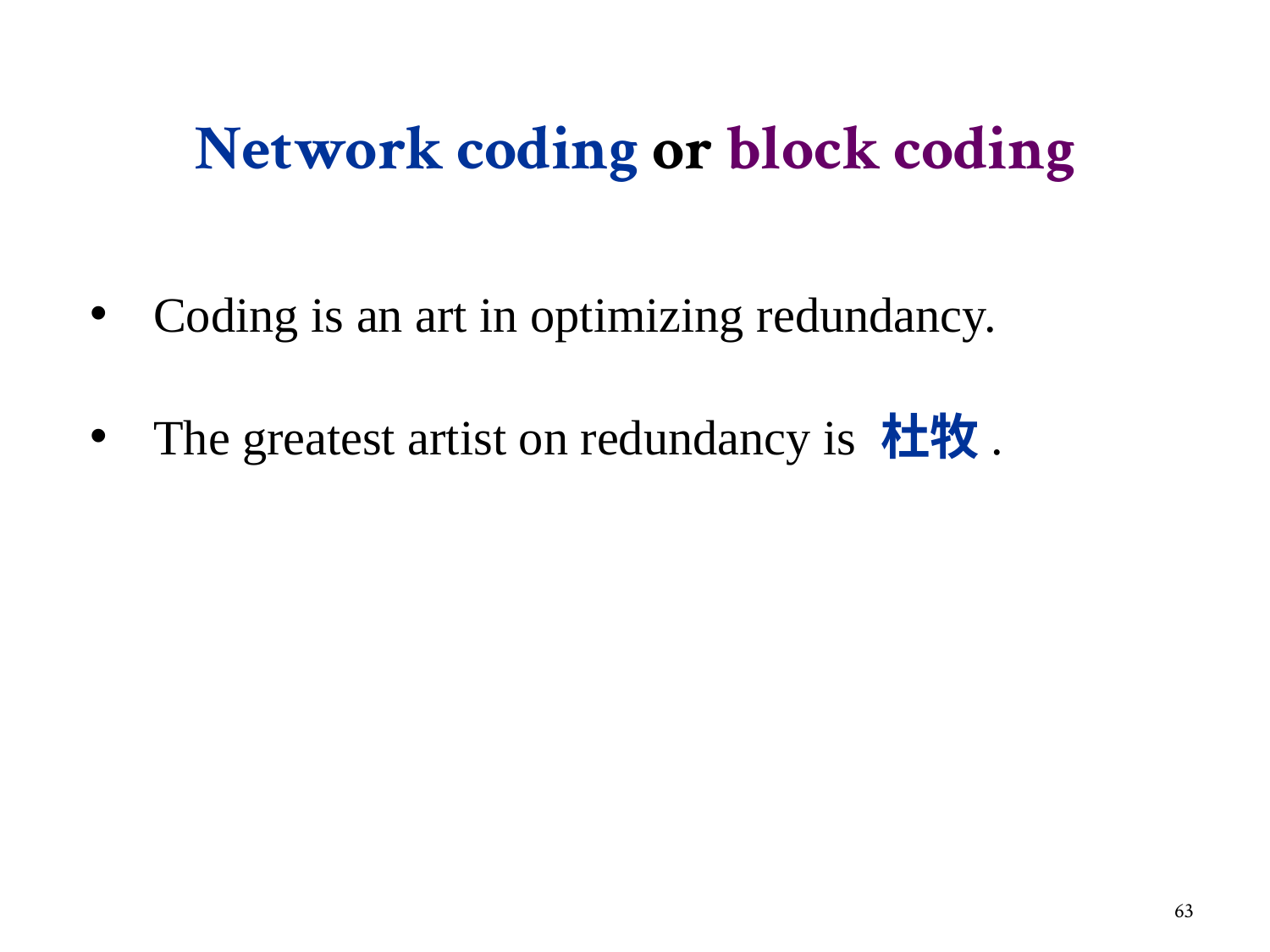

Network coding or block coding
Coding is an art in optimizing redundancy.
The greatest artist on redundancy is 杜牧.
63